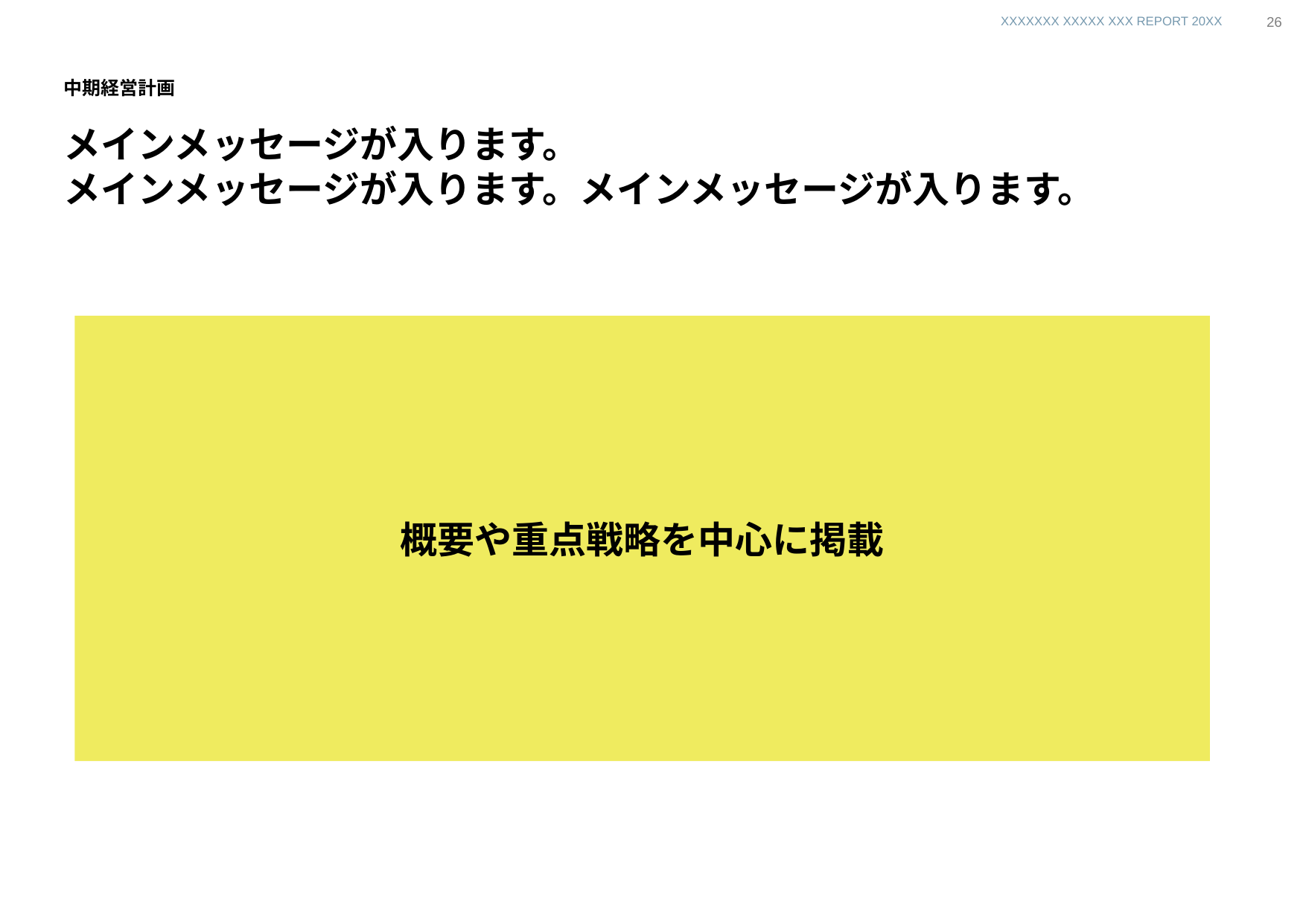

中期経営計画
26
# 中期経営計画
メインメッセージが入ります。
メインメッセージが入ります。メインメッセージが入ります。

概要や重点戦略を中心に掲載